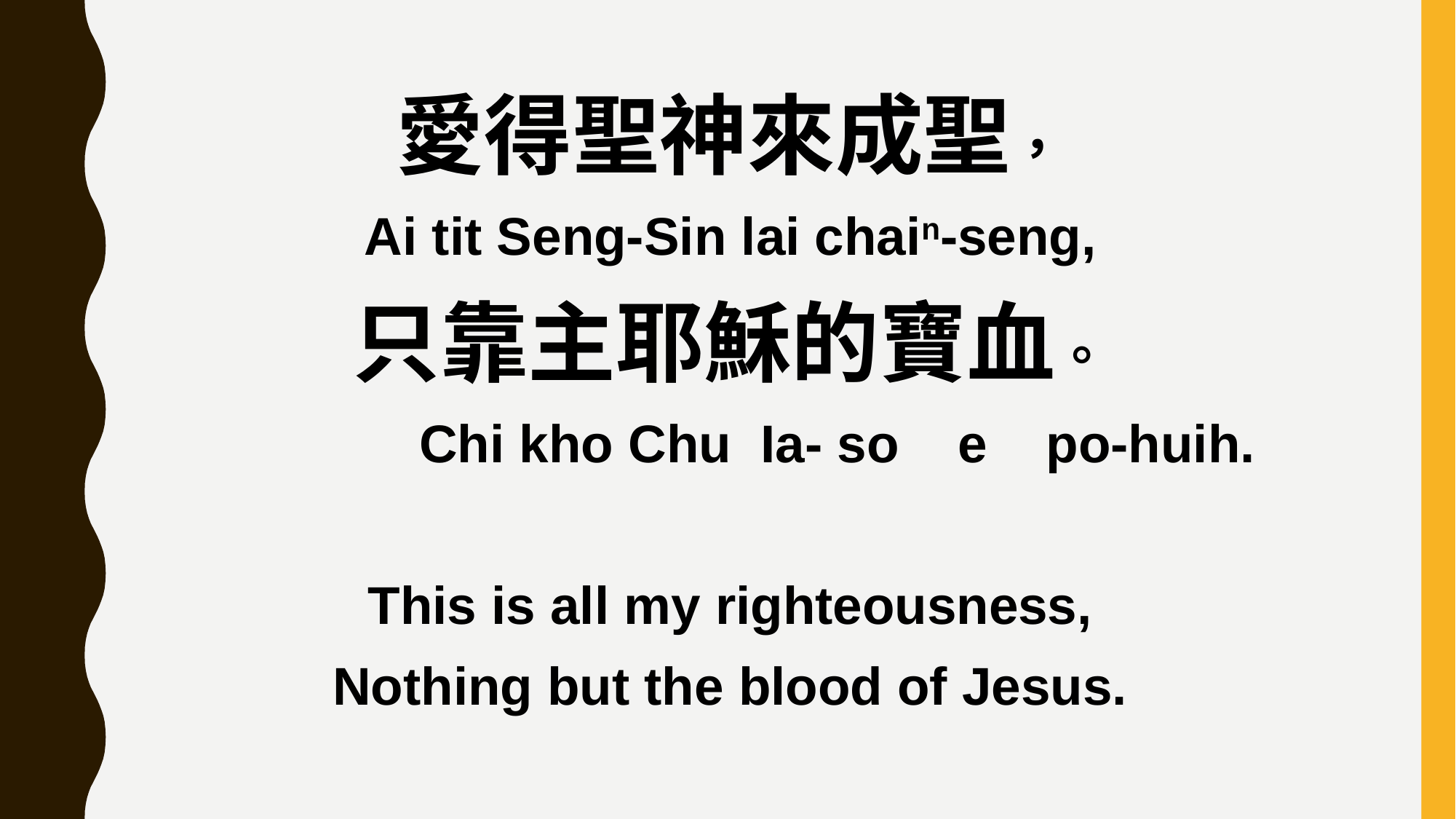

愛得聖神來成聖，
Ai tit Seng-Sin lai chain-seng,
只靠主耶穌的寶血。
               Chi kho Chu  Ia- so    e    po-huih.

This is all my righteousness,
Nothing but the blood of Jesus.